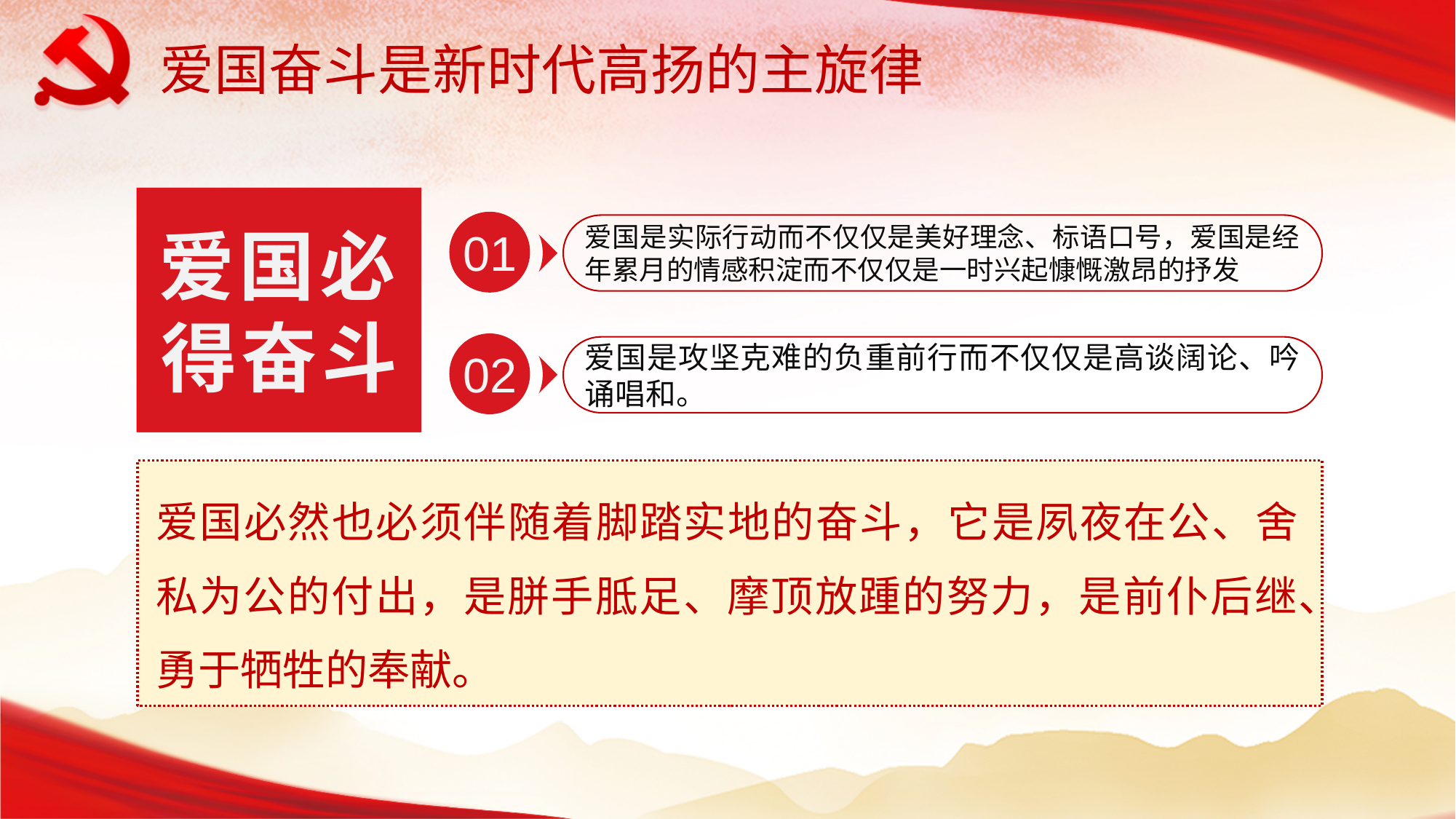

爱国必得奋斗

01
爱国是实际行动而不仅仅是美好理念、标语口号，爱国是经年累月的情感积淀而不仅仅是一时兴起慷慨激昂的抒发

02
爱国是攻坚克难的负重前行而不仅仅是高谈阔论、吟诵唱和。

爱国必然也必须伴随着脚踏实地的奋斗，它是夙夜在公、舍私为公的付出，是胼手胝足、摩顶放踵的努力，是前仆后继、勇于牺牲的奉献。